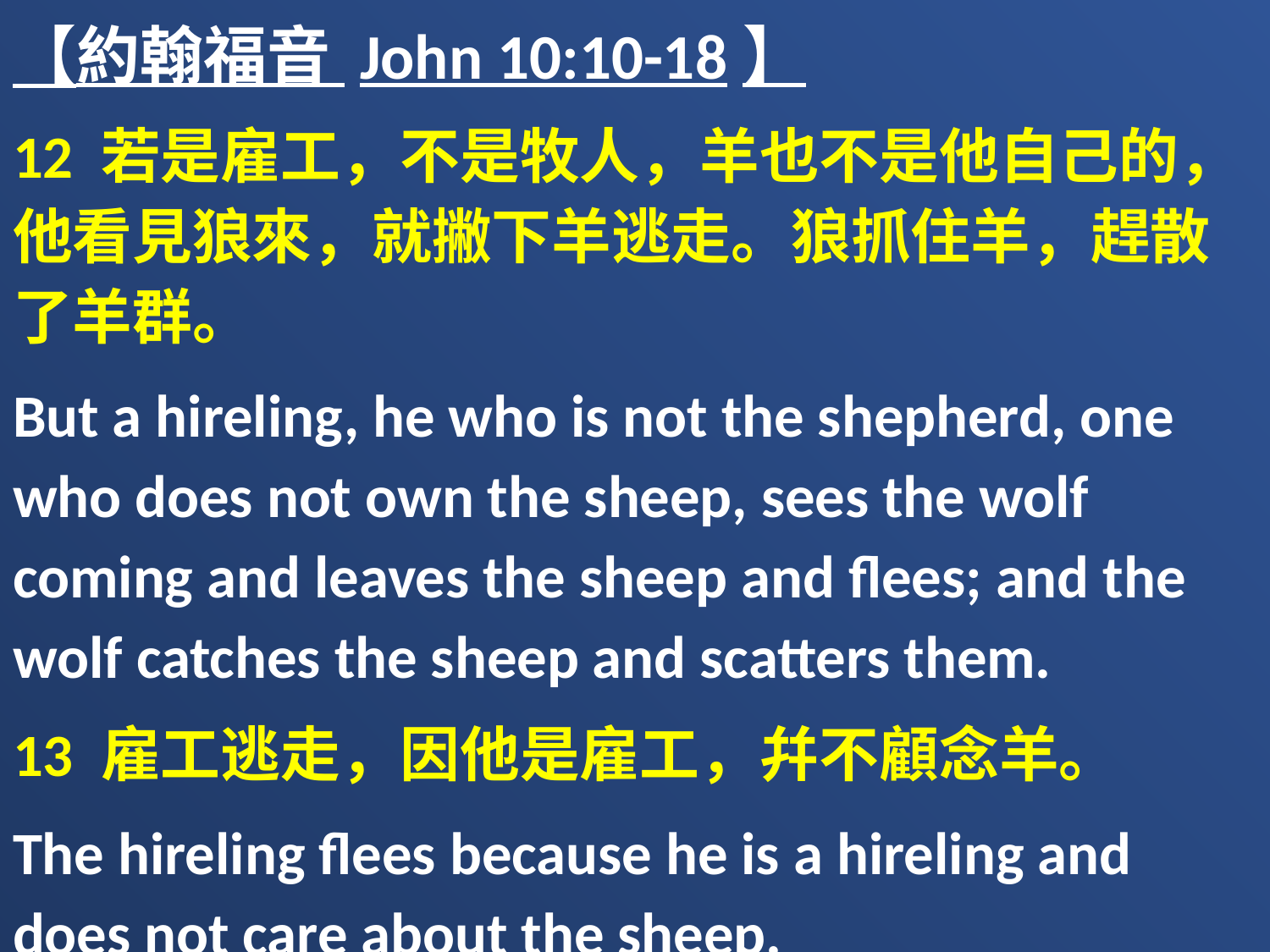

【約翰福音 John 10:10-18】
12 若是雇工，不是牧人，羊也不是他自己的，他看見狼來，就撇下羊逃走。狼抓住羊，趕散了羊群。
But a hireling, he who is not the shepherd, one who does not own the sheep, sees the wolf coming and leaves the sheep and flees; and the wolf catches the sheep and scatters them.
13 雇工逃走，因他是雇工，幷不顧念羊。
The hireling flees because he is a hireling and does not care about the sheep.